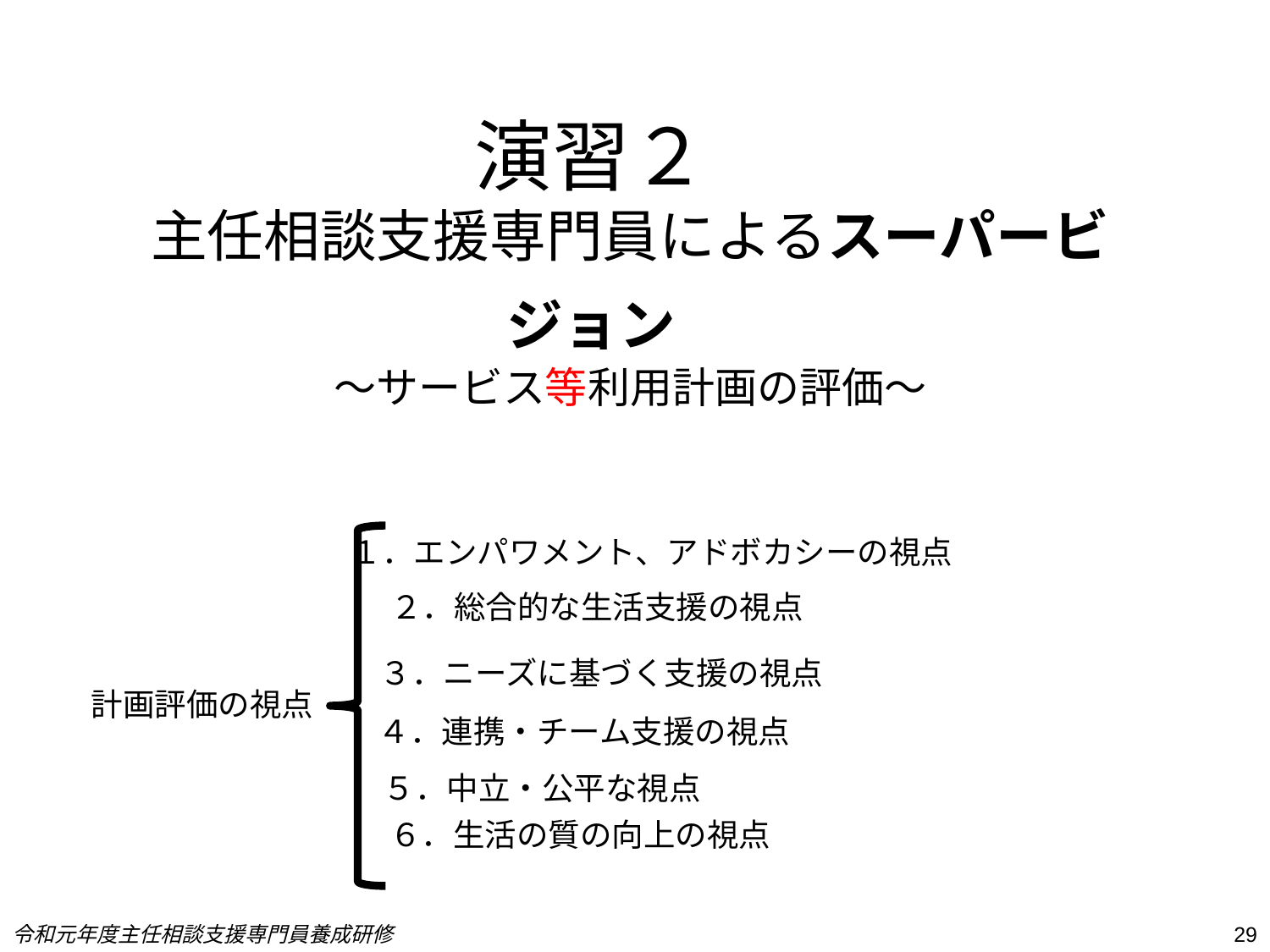

# 演習２　 主任相談支援専門員によるスーパービジョン　 ～サービス等利用計画の評価～

１．エンパワメント、アドボカシーの視点
２．総合的な生活支援の視点
３．ニーズに基づく支援の視点
計画評価の視点
４．連携・チーム支援の視点
５．中立・公平な視点
６．生活の質の向上の視点
令和元年度主任相談支援専門員養成研修

29